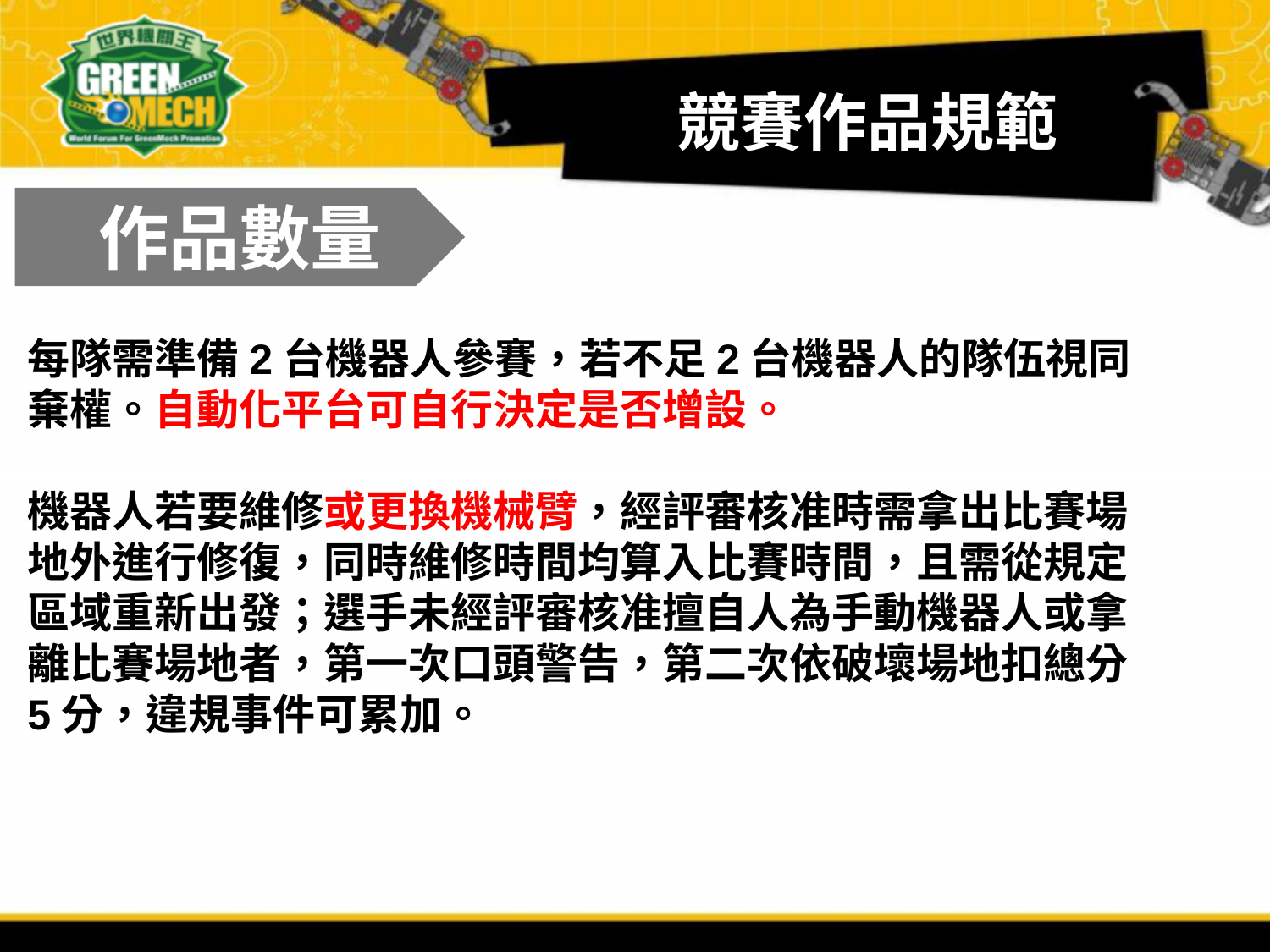

競賽作品規範

作品數量
每隊需準備2台機器人參賽，若不足2台機器人的隊伍視同棄權。自動化平台可自行決定是否增設。

機器人若要維修或更換機械臂，經評審核准時需拿出比賽場地外進行修復，同時維修時間均算入比賽時間，且需從規定區域重新出發；選手未經評審核准擅自人為手動機器人或拿離比賽場地者，第一次口頭警告，第二次依破壞場地扣總分5分，違規事件可累加。